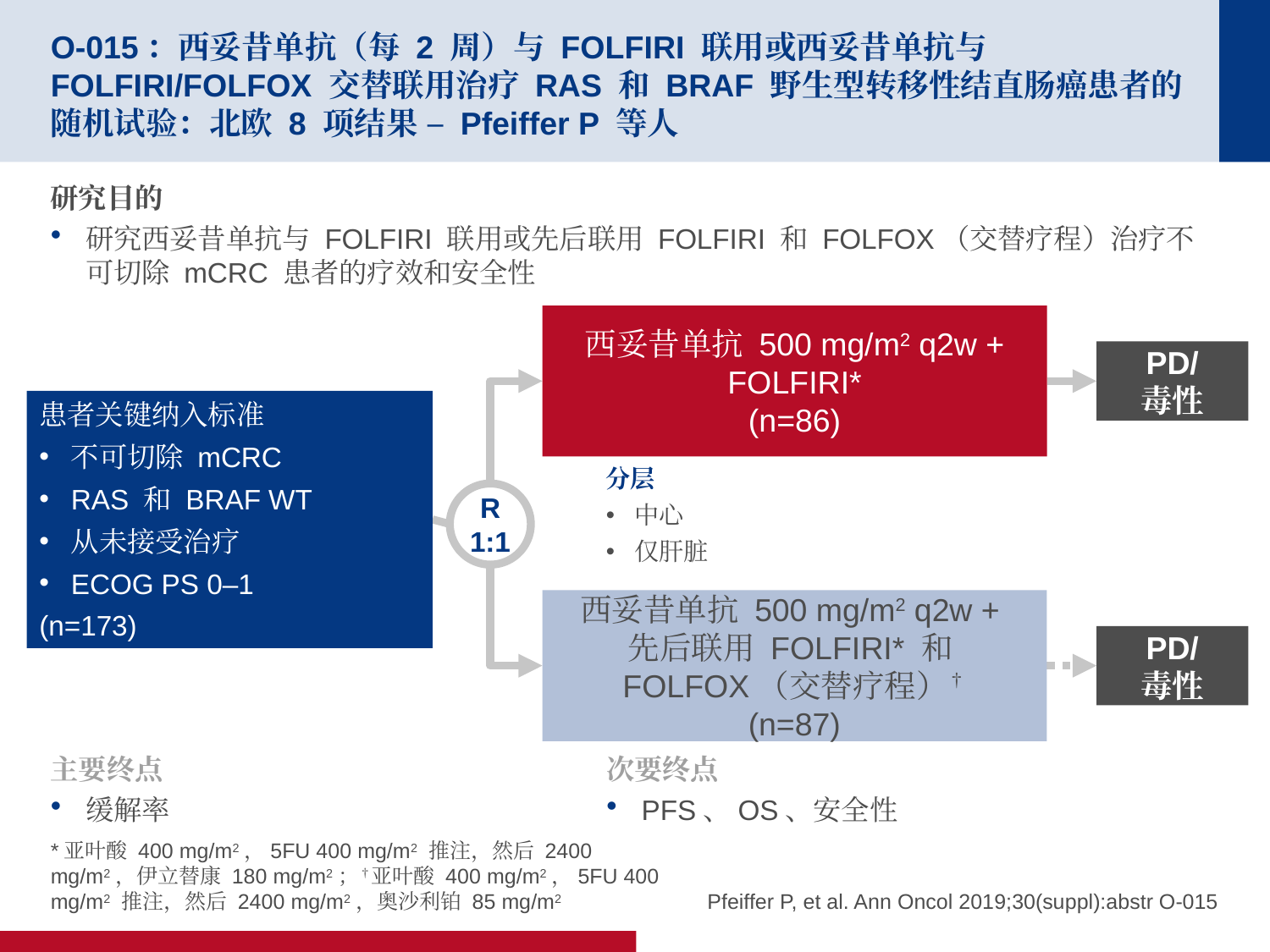

# O-015：西妥昔单抗（每 2 周）与 FOLFIRI 联用或西妥昔单抗与 FOLFIRI/FOLFOX 交替联用治疗 RAS 和 BRAF 野生型转移性结直肠癌患者的随机试验：北欧 8 项结果 – Pfeiffer P 等人
研究目的
研究西妥昔单抗与 FOLFIRI 联用或先后联用 FOLFIRI 和 FOLFOX（交替疗程）治疗不可切除 mCRC 患者的疗效和安全性
西妥昔单抗 500 mg/m2 q2w + FOLFIRI*
(n=86)
PD/
毒性
患者关键纳入标准
不可切除 mCRC
RAS 和 BRAF WT
从未接受治疗
ECOG PS 0–1
(n=173)
分层
中心
仅肝脏
R
1:1
西妥昔单抗 500 mg/m2 q2w +
先后联用 FOLFIRI* 和
FOLFOX（交替疗程）†
(n=87)
PD/
毒性
主要终点
缓解率
次要终点
PFS、OS、安全性
*亚叶酸 400 mg/m2，5FU 400 mg/m2 推注，然后 2400 mg/m2，伊立替康 180 mg/m2；†亚叶酸 400 mg/m2，5FU 400 mg/m2 推注，然后 2400 mg/m2，奥沙利铂 85 mg/m2
Pfeiffer P, et al. Ann Oncol 2019;30(suppl):abstr O-015